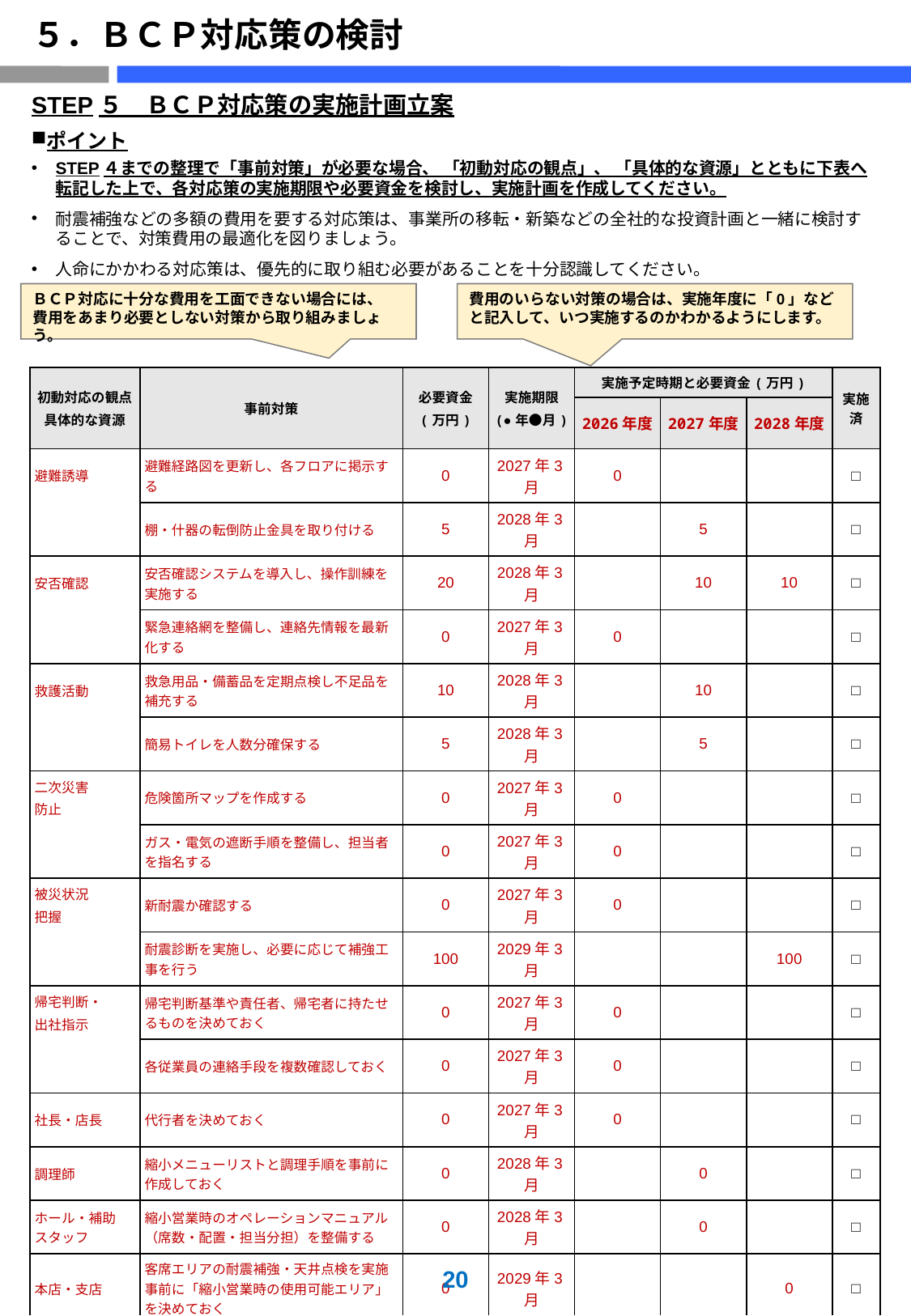

# ５．ＢＣＰ対応策の検討
STEP５　ＢＣＰ対応策の実施計画立案
ポイント
STEP４までの整理で「事前対策」が必要な場合、 「初動対応の観点」、 「具体的な資源」とともに下表へ転記した上で、各対応策の実施期限や必要資金を検討し、実施計画を作成してください。
耐震補強などの多額の費用を要する対応策は、事業所の移転・新築などの全社的な投資計画と一緒に検討することで、対策費用の最適化を図りましょう。
人命にかかわる対応策は、優先的に取り組む必要があることを十分認識してください。
ＢＣＰ対応に十分な費用を工面できない場合には、
費用をあまり必要としない対策から取り組みましょう。
費用のいらない対策の場合は、実施年度に「0」などと記入して、いつ実施するのかわかるようにします。
| 初動対応の観点 具体的な資源 | 事前対策 | 必要資金 (万円) | 実施期限 (●年●月) | 実施予定時期と必要資金(万円) |  |  | 実施済 |
| --- | --- | --- | --- | --- | --- | --- | --- |
|  |  |  |  | 2026年度 | 2027年度 | 2028年度 |  |
| 避難誘導 | 避難経路図を更新し、各フロアに掲示する | 0 | 2027年3月 | 0 |  |  | □ |
|  | 棚・什器の転倒防止金具を取り付ける | 5 | 2028年3月 |  | 5 |  | □ |
| 安否確認 | 安否確認システムを導入し、操作訓練を実施する | 20 | 2028年3月 |  | 10 | 10 | □ |
|  | 緊急連絡網を整備し、連絡先情報を最新化する | 0 | 2027年3月 | 0 |  |  | □ |
| 救護活動 | 救急用品・備蓄品を定期点検し不足品を補充する | 10 | 2028年3月 |  | 10 |  | □ |
|  | 簡易トイレを人数分確保する | 5 | 2028年3月 |  | 5 |  | □ |
| 二次災害 防止 | 危険箇所マップを作成する | 0 | 2027年3月 | 0 |  |  | □ |
|  | ガス・電気の遮断手順を整備し、担当者を指名する | 0 | 2027年3月 | 0 |  |  | □ |
| 被災状況 把握 | 新耐震か確認する | 0 | 2027年3月 | 0 |  |  | □ |
|  | 耐震診断を実施し、必要に応じて補強工事を行う | 100 | 2029年3月 |  |  | 100 | □ |
| 帰宅判断・ 出社指示 | 帰宅判断基準や責任者、帰宅者に持たせるものを決めておく | 0 | 2027年3月 | 0 |  |  | □ |
|  | 各従業員の連絡手段を複数確認しておく | 0 | 2027年3月 | 0 |  |  | □ |
| 社長・店長 | 代行者を決めておく | 0 | 2027年3月 | 0 |  |  | □ |
| 調理師 | 縮小メニューリストと調理手順を事前に作成しておく | 0 | 2028年3月 |  | 0 |  | □ |
| ホール・補助 スタッフ | 縮小営業時のオペレーションマニュアル（席数・配置・担当分担）を整備する | 0 | 2028年3月 |  | 0 |  | □ |
| 本店・支店 | 客席エリアの耐震補強・天井点検を実施 事前に「縮小営業時の使用可能エリア」を決めておく | 0 | 2029年3月 |  |  | 0 | □ |
| 生鮮食料品 | 複数の代替仕入先リストを事前に作成しておく | 0 | 2027年3月 | 0 |  |  | □ |
| 米・乾物等保存食 | 米・乾物等は最低２週間分備蓄しておく | 0 | 2027年3月 | 0 |  |  | □ |
| 合計金額 |  | 140 | (小計) | 0 | 30 | 110 |  |
20